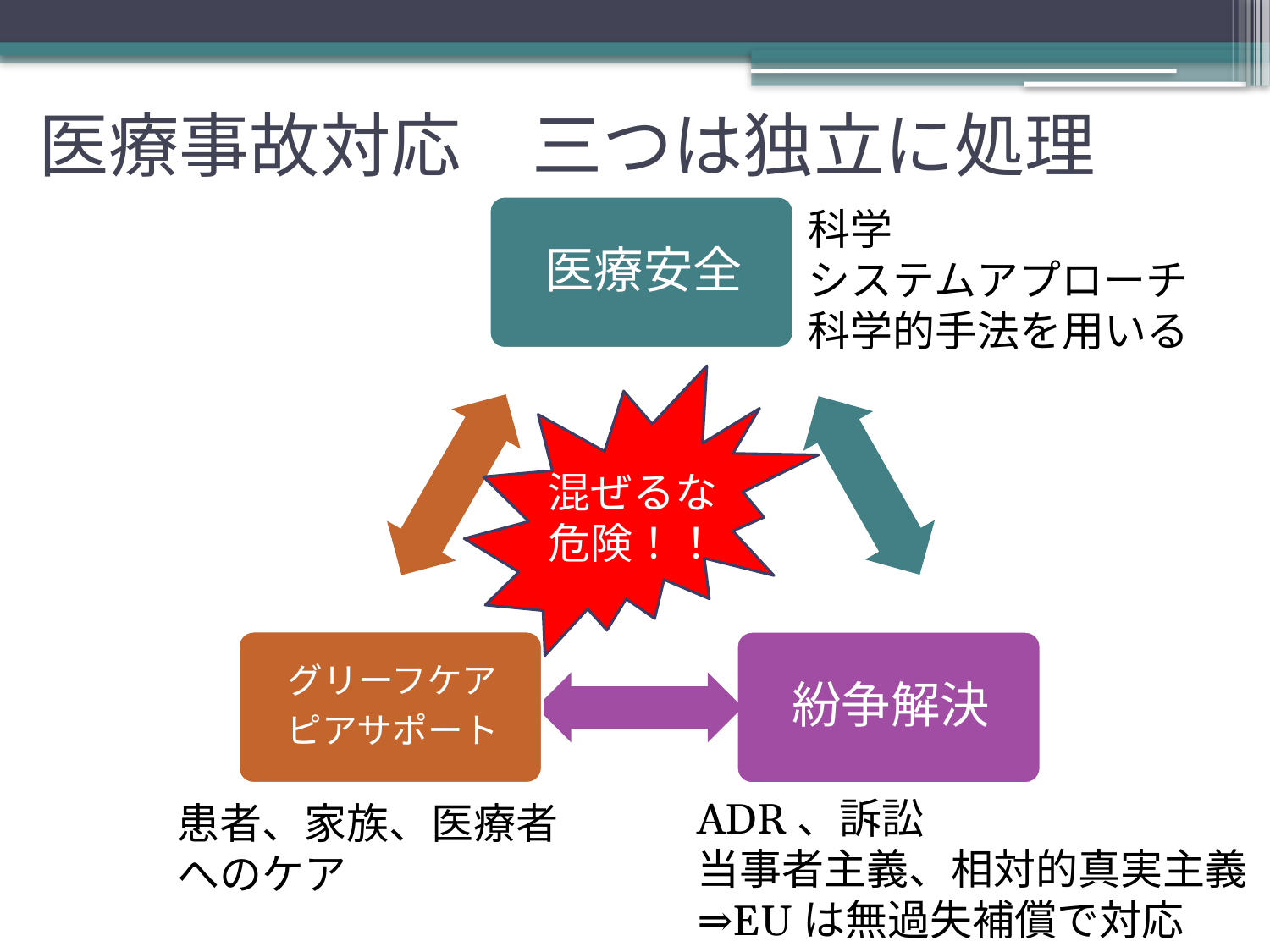

# 医療事故対応　三つは独立に処理
医療安全

紛争解決

グリーフケア
ピアサポート

科学
システムアプローチ
科学的手法を用いる

混ぜるな
危険！！
ADR、訴訟
当事者主義、相対的真実主義
⇒EUは無過失補償で対応
患者、家族、医療者
へのケア